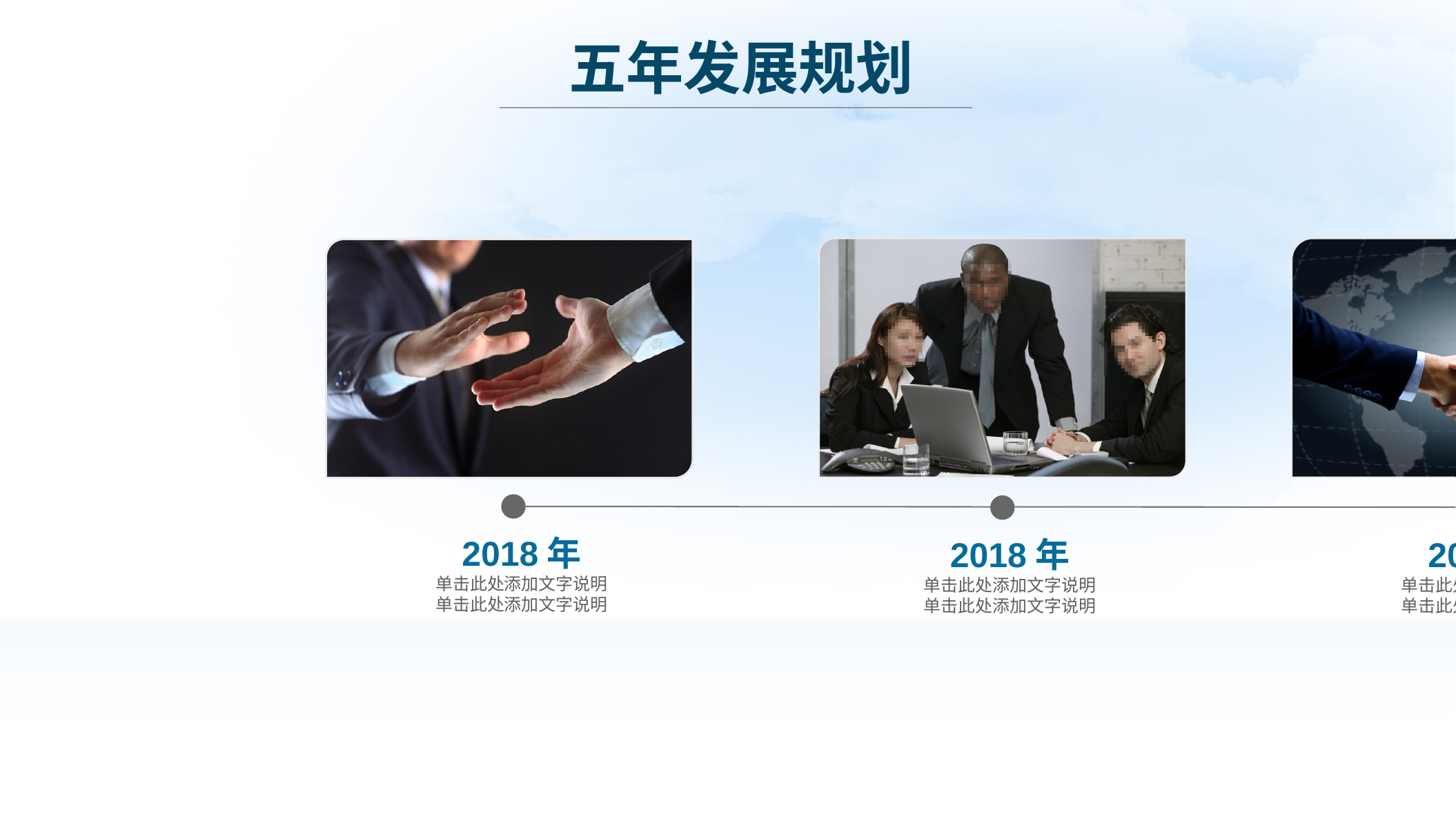

五年发展规划

2018年
单击此处添加文字说明
单击此处添加文字说明
2018年
单击此处添加文字说明
单击此处添加文字说明
2018年
单击此处添加文字说明
单击此处添加文字说明
2018年
单击此处添加文字说明
单击此处添加文字说明
2019年
单击此处添加文字说明
单击此处添加文字说明